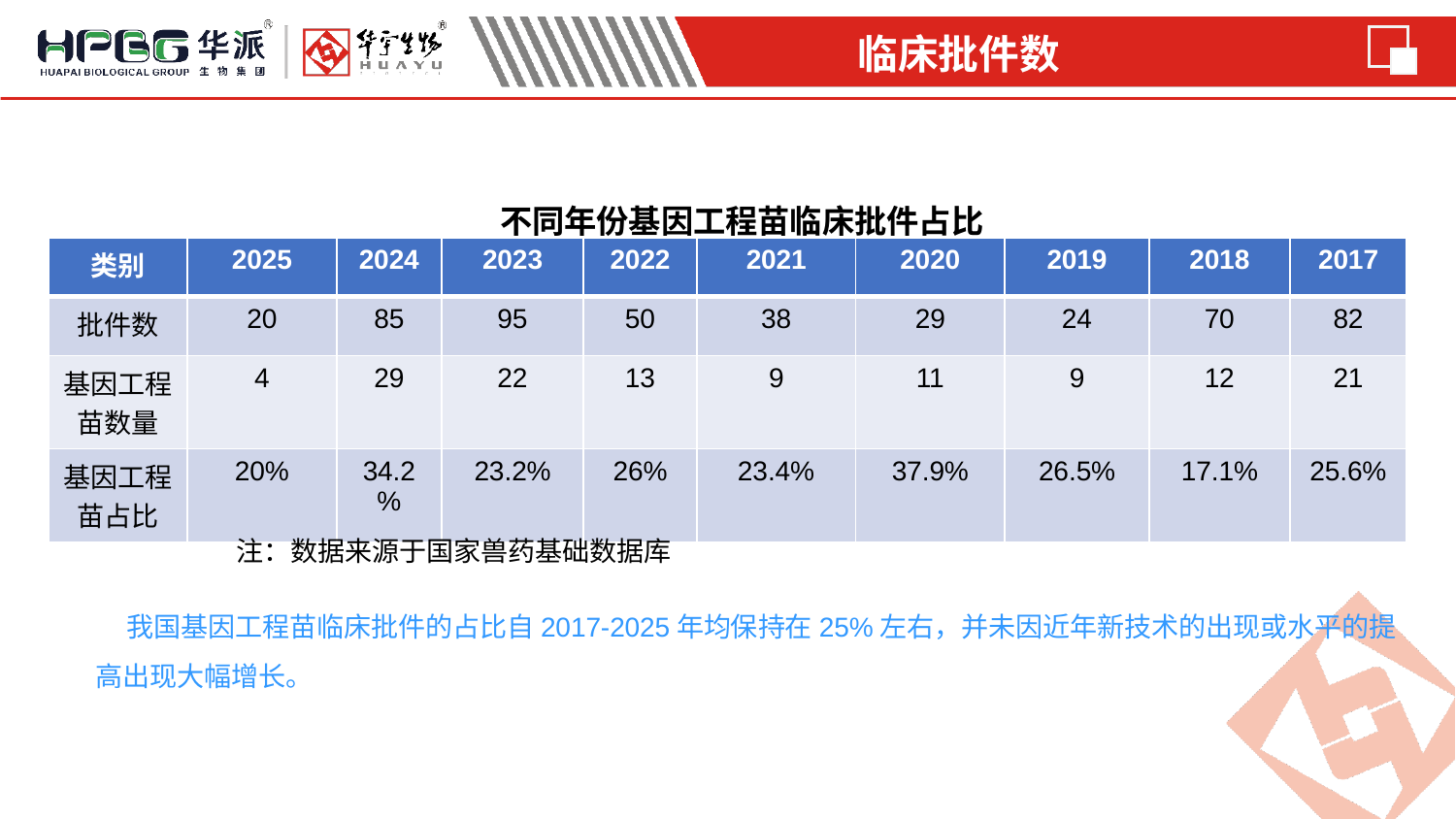

临床批件数
          不同年份基因工程苗临床批件占比
| 类别 | 2025 | 2024 | 2023 | 2022 | 2021 | 2020 | 2019 | 2018 | 2017 |
| --- | --- | --- | --- | --- | --- | --- | --- | --- | --- |
| 批件数 | 20 | 85 | 95 | 50 | 38 | 29 | 24 | 70 | 82 |
| 基因工程苗数量 | 4 | 29 | 22 | 13 | 9 | 11 | 9 | 12 | 21 |
| 基因工程苗占比 | 20% | 34.2% | 23.2% | 26% | 23.4% | 37.9% | 26.5% | 17.1% | 25.6% |
注：数据来源于国家兽药基础数据库
    我国基因工程苗临床批件的占比自2017-2025年均保持在25%左右，并未因近年新技术的出现或水平的提高出现大幅增长。